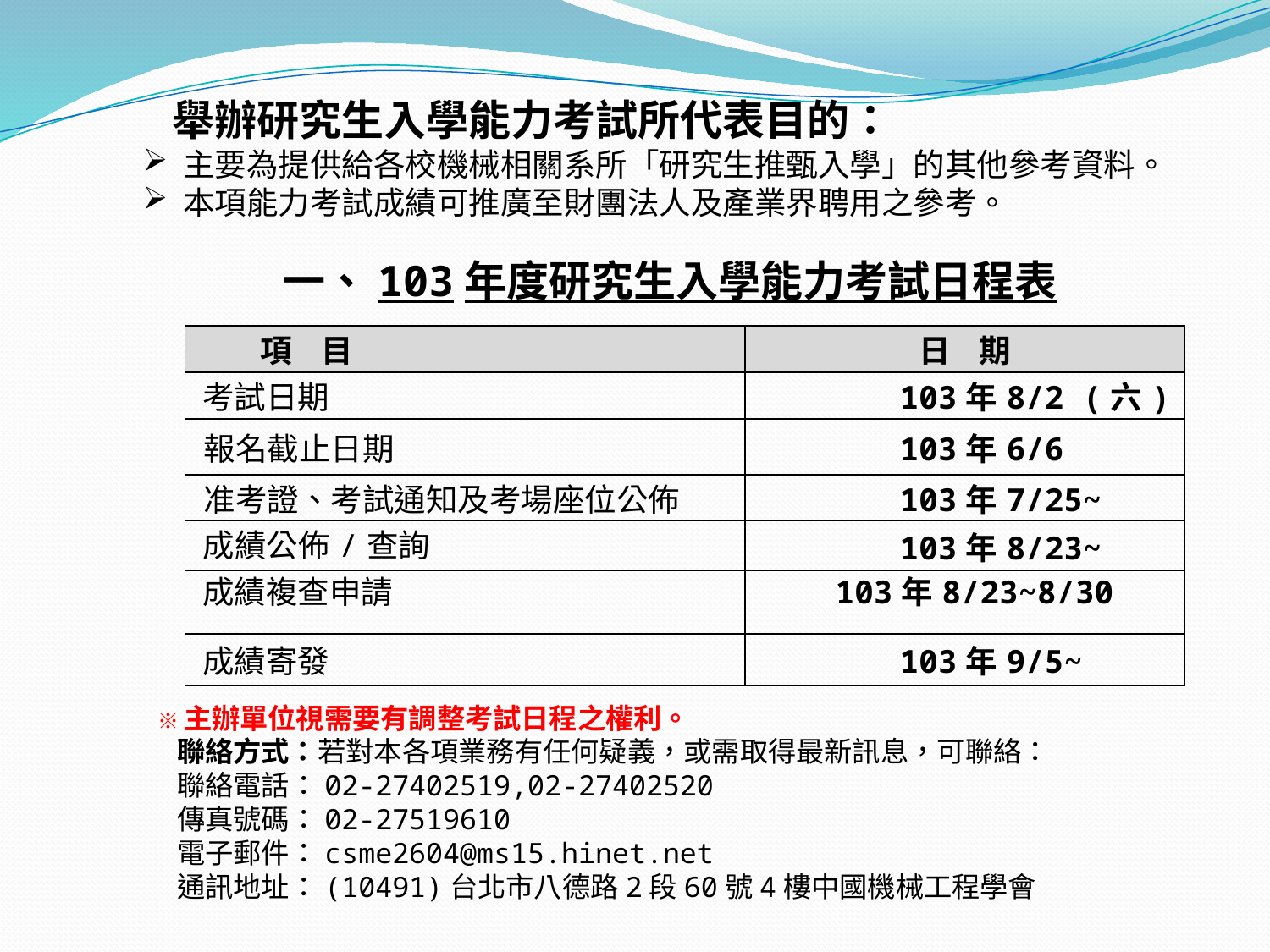

舉辦研究生入學能力考試所代表目的：
 主要為提供給各校機械相關系所「研究生推甄入學」的其他參考資料。
 本項能力考試成績可推廣至財團法人及產業界聘用之參考。

一、103年度研究生入學能力考試日程表

| 項 目 | 日 期 |
| --- | --- |
| 考試日期 | 103年8/2 (六) |
| 報名截止日期 | 103年6/6 |
| 准考證、考試通知及考場座位公佈 | 103年7/25~ |
| 成績公佈/查詢 | 103年8/23~ |
| 成績複查申請 | 103年8/23~8/30 |
| 成績寄發 | 103年9/5~ |
※主辦單位視需要有調整考試日程之權利。
  聯絡方式：若對本各項業務有任何疑義，或需取得最新訊息，可聯絡：
  聯絡電話：02-27402519,02-27402520
  傳真號碼：02-27519610
  電子郵件：csme2604@ms15.hinet.net
  通訊地址：(10491)台北市八德路2段60號4樓中國機械工程學會